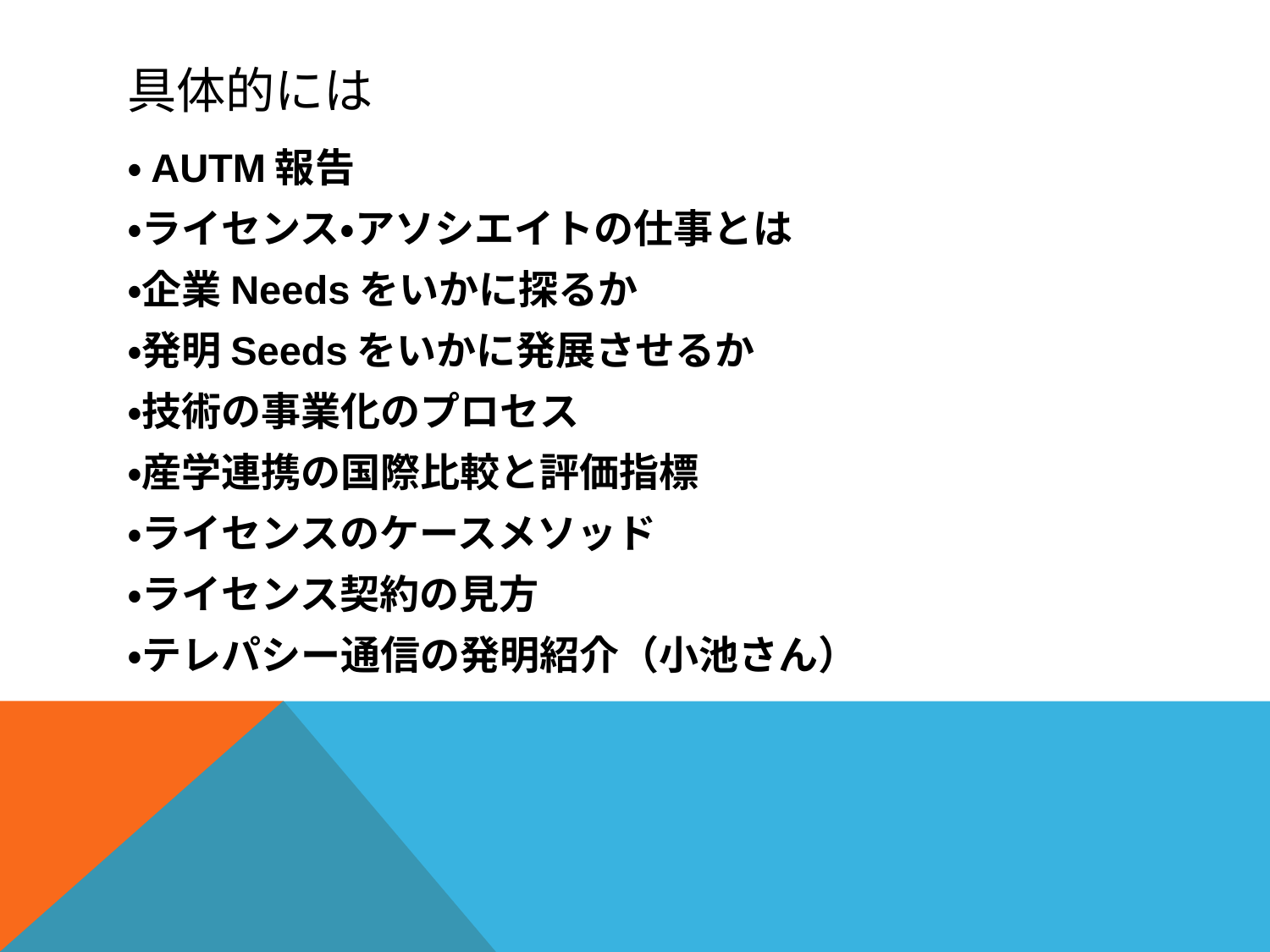

# 具体的には
・AUTM報告
・ライセンス・アソシエイトの仕事とは
・企業Needsをいかに探るか
・発明Seedsをいかに発展させるか
・技術の事業化のプロセス
・産学連携の国際比較と評価指標
・ライセンスのケースメソッド
・ライセンス契約の見方
・テレパシー通信の発明紹介（小池さん）